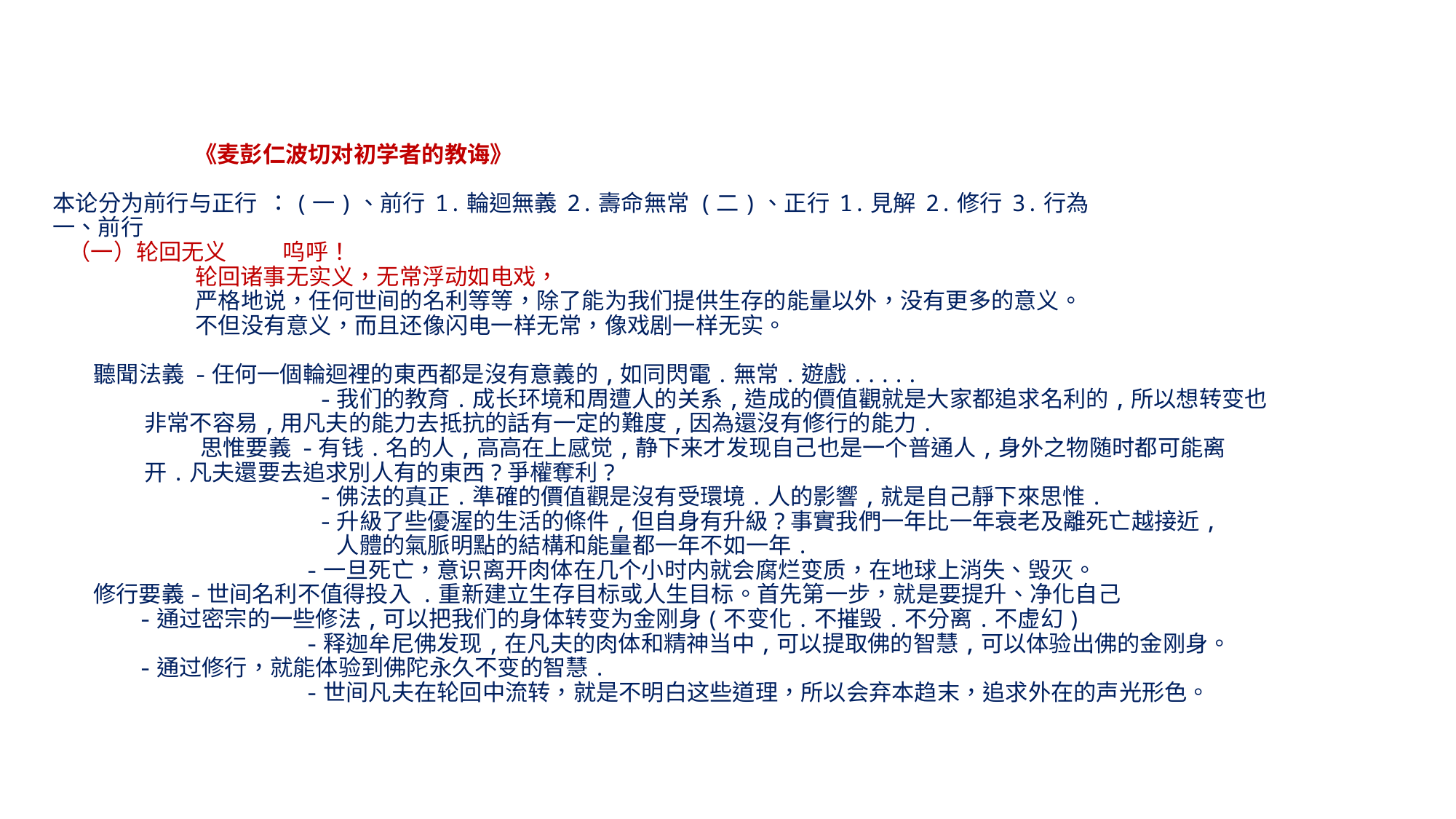

# 《麦彭仁波切对初学者的教诲》 本论分为前行与正行  ：(一)、前行 1.輪迴無義 2.壽命無常 (二)、正行 1.見解 2.修行 3.行為 一、前行 （一）轮回无义           呜呼！ 轮回诸事无实义，无常浮动如电戏， 严格地说，任何世间的名利等等，除了能为我们提供生存的能量以外，没有更多的意义。 不但没有意义，而且还像闪电一样无常，像戏剧一样无实。 聽聞法義 -任何一個輪迴裡的東西都是沒有意義的,如同閃電.無常.遊戲..... -我们的教育.成长环境和周遭人的关系,造成的價值觀就是大家都追求名利的,所以想转变也 非常不容易,用凡夫的能力去抵抗的話有一定的難度,因為還沒有修行的能力. 思惟要義 -有钱.名的人,高高在上感觉,静下来才发现自己也是一个普通人,身外之物随时都可能离 开.凡夫還要去追求別人有的東西?爭權奪利? -佛法的真正.準確的價值觀是沒有受環境.人的影響,就是自己靜下來思惟. -升級了些優渥的生活的條件,但自身有升級?事實我們一年比一年衰老及離死亡越接近, 人體的氣脈明點的結構和能量都一年不如一年. -一旦死亡，意识离开肉体在几个小时内就会腐烂变质，在地球上消失、毁灭。 修行要義-世间名利不值得投入 .重新建立生存目标或人生目标。首先第一步，就是要提升、净化自己 -通过密宗的一些修法,可以把我们的身体转变为金刚身(不变化.不摧毁.不分离.不虚幻) -释迦牟尼佛发现,在凡夫的肉体和精神当中,可以提取佛的智慧,可以体验出佛的金刚身。 -通过修行，就能体验到佛陀永久不变的智慧. -世间凡夫在轮回中流转，就是不明白这些道理，所以会弃本趋末，追求外在的声光形色。